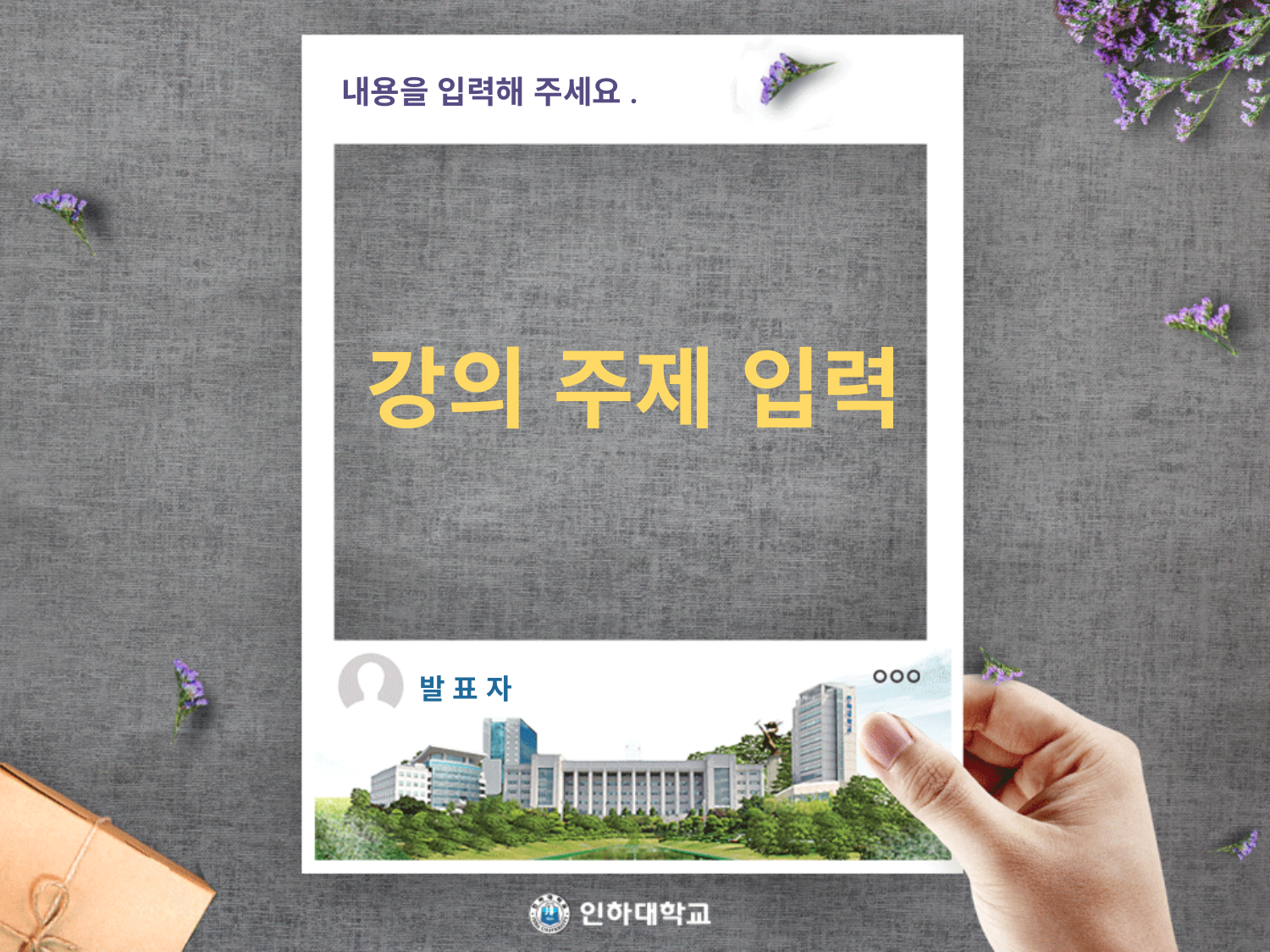

내용을 입력해 주세요.
# 강의 주제 입력
발 표 자